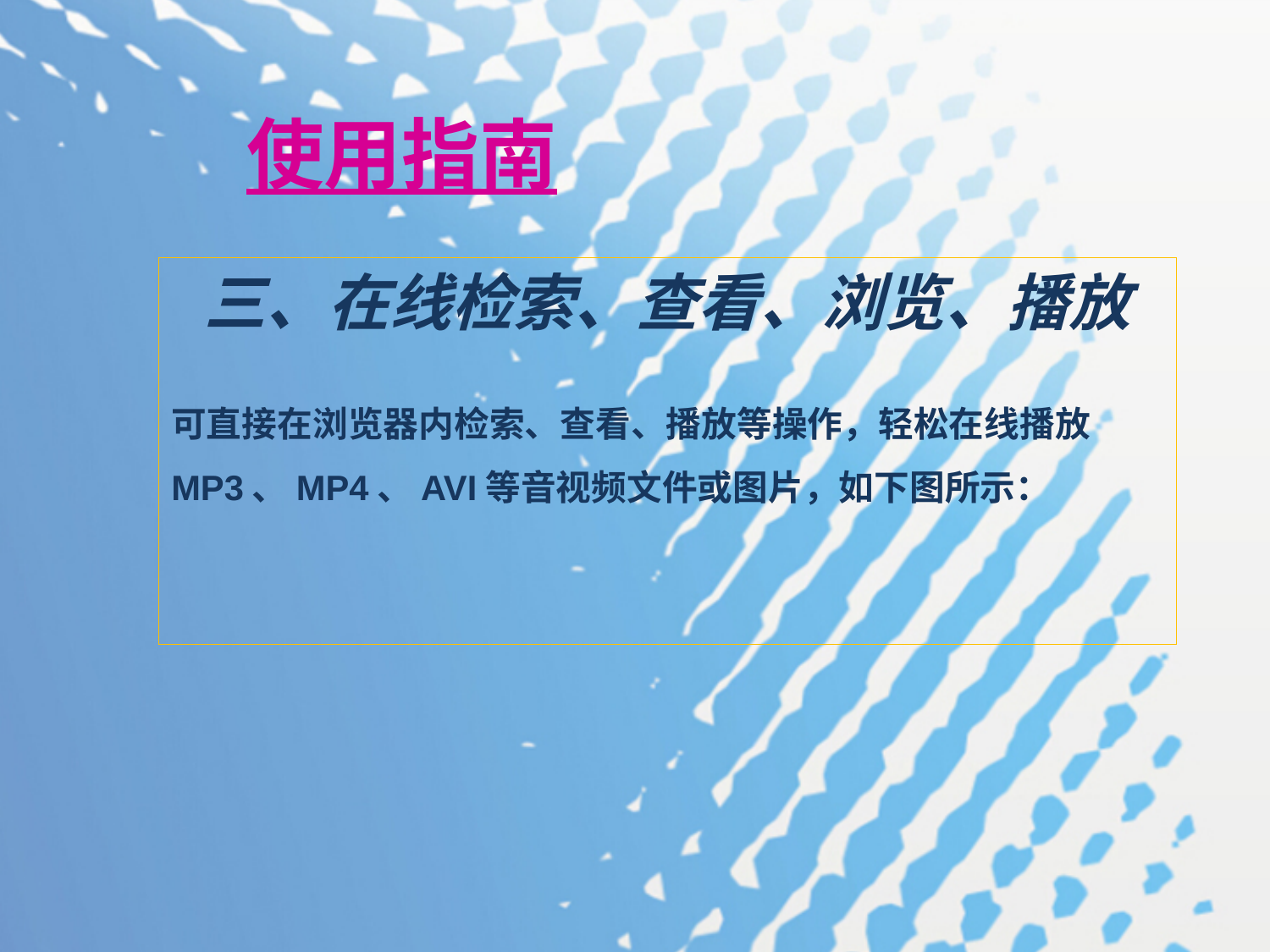

# 使用指南
三、在线检索、查看、浏览、播放

可直接在浏览器内检索、查看、播放等操作，轻松在线播放
MP3、MP4、AVI等音视频文件或图片，如下图所示：